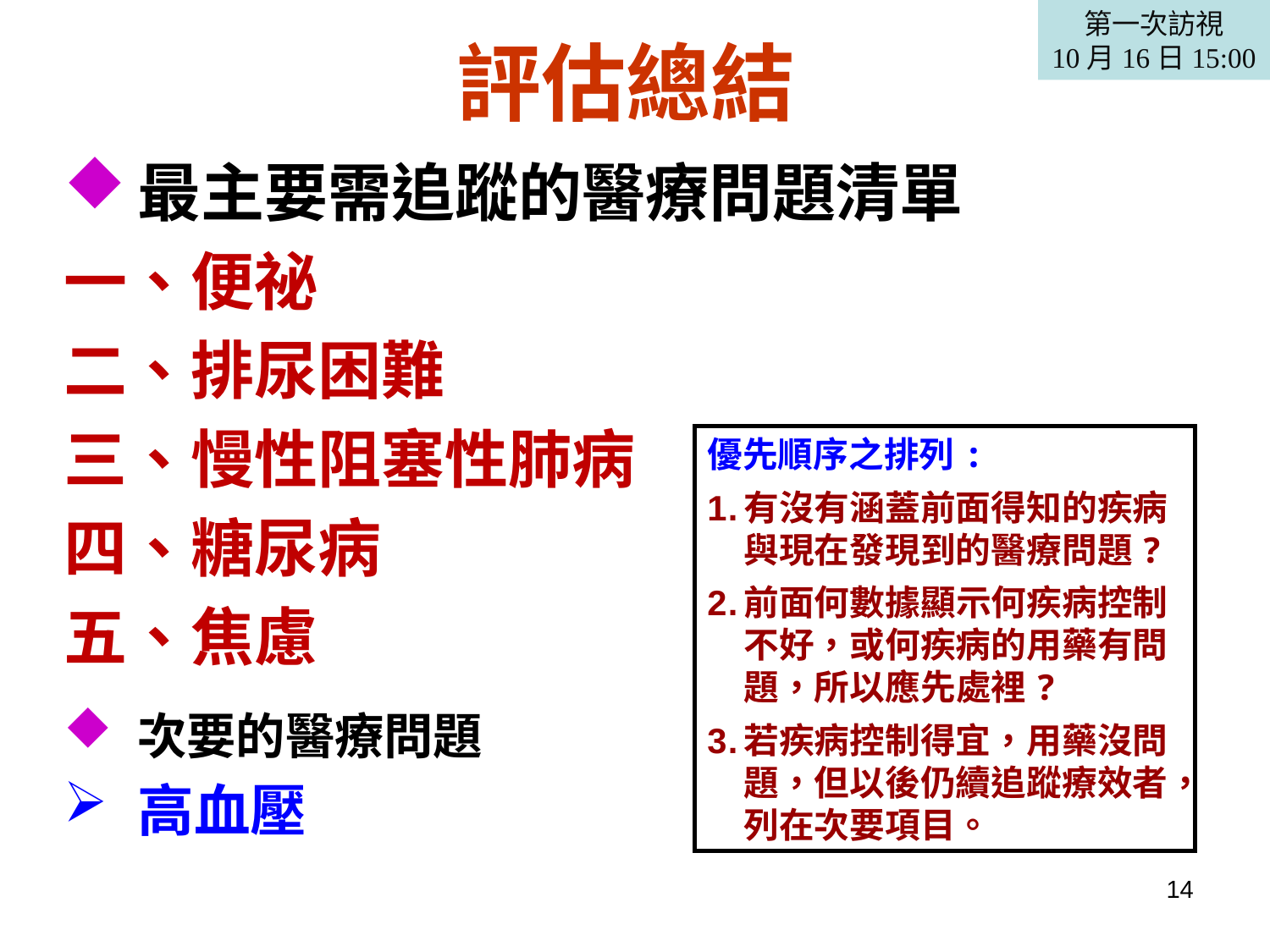

第一次訪視
10月16日15:00
# 評估總結
最主要需追蹤的醫療問題清單
一、便祕
二、排尿困難
三、慢性阻塞性肺病
四、糖尿病
五、焦慮
次要的醫療問題
高血壓

優先順序之排列:
有沒有涵蓋前面得知的疾病與現在發現到的醫療問題?
前面何數據顯示何疾病控制不好，或何疾病的用藥有問題，所以應先處裡?
若疾病控制得宜，用藥沒問題，但以後仍續追蹤療效者，列在次要項目。
14